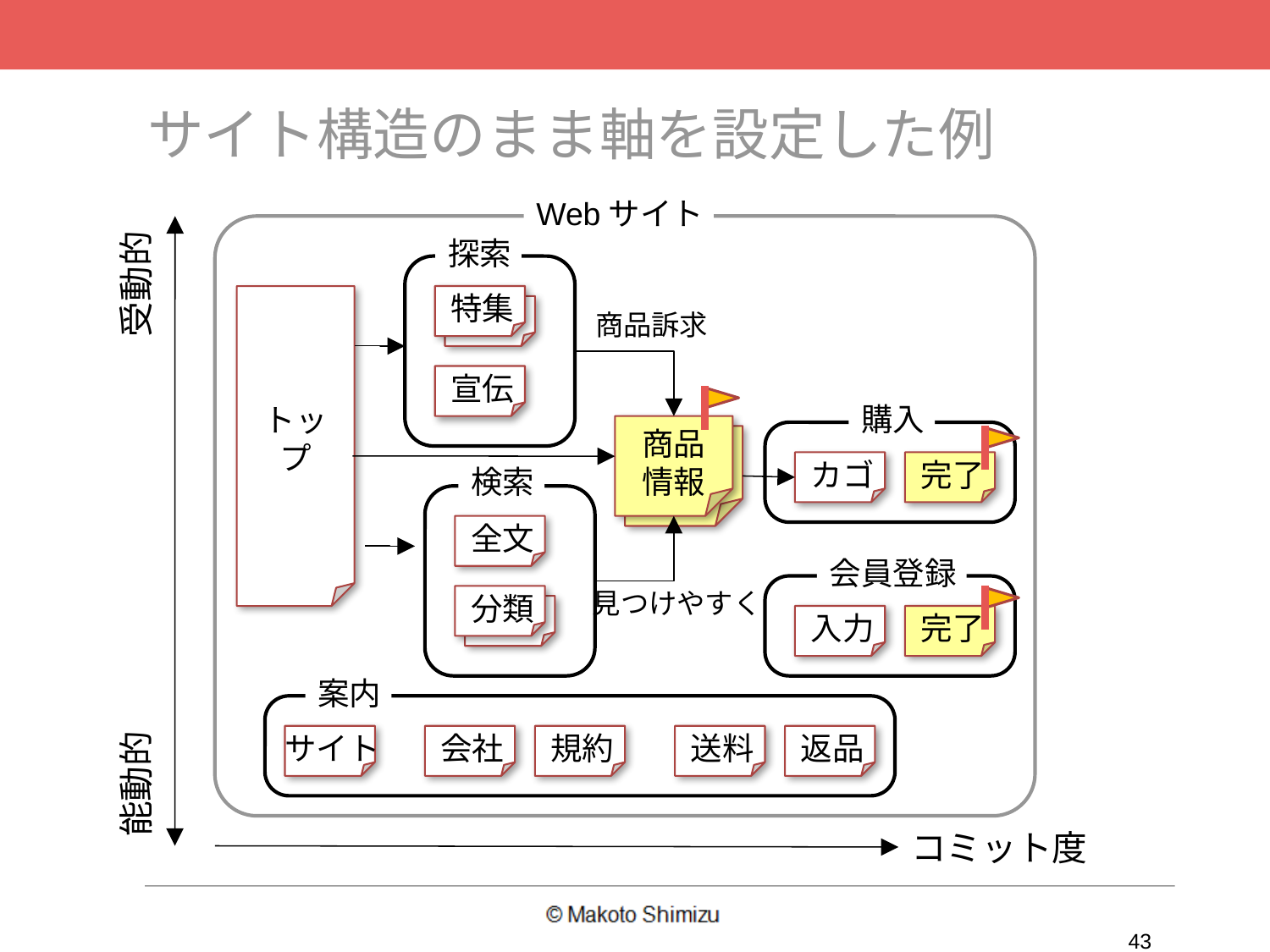

# サイト構造のまま軸を設定した例

Webサイト

探索

受動的
トップ
特集

商品訴求
宣伝

購入
商品
情報

商品

カゴ
完了
検索

全文
会員登録

分類
見つけやすく

入力
完了
案内

サイト
会社
規約
送料
返品
能動的
コミット度